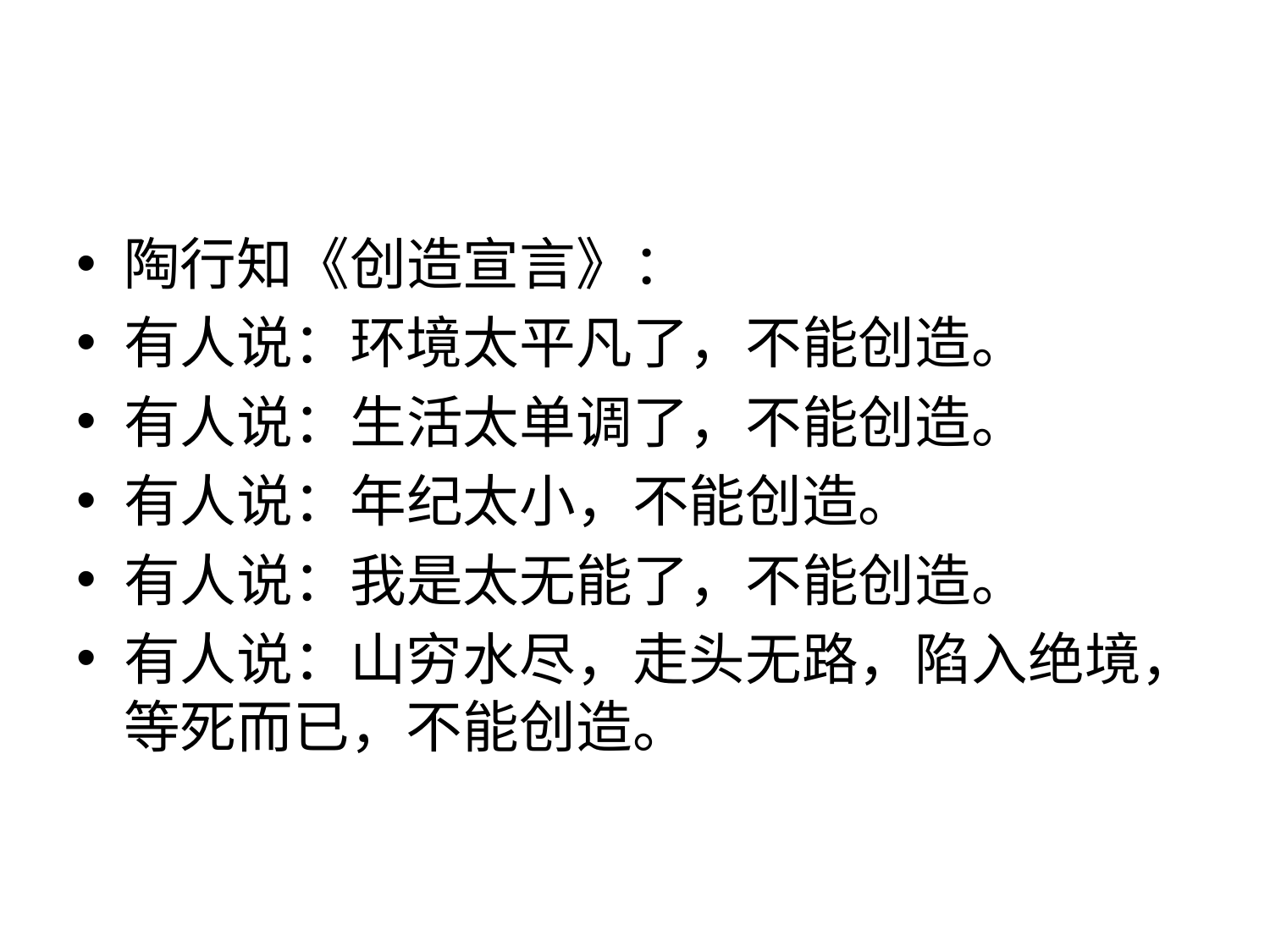

#
陶行知《创造宣言》：
有人说：环境太平凡了，不能创造。
有人说：生活太单调了，不能创造。
有人说：年纪太小，不能创造。
有人说：我是太无能了，不能创造。
有人说：山穷水尽，走头无路，陷入绝境，等死而已，不能创造。